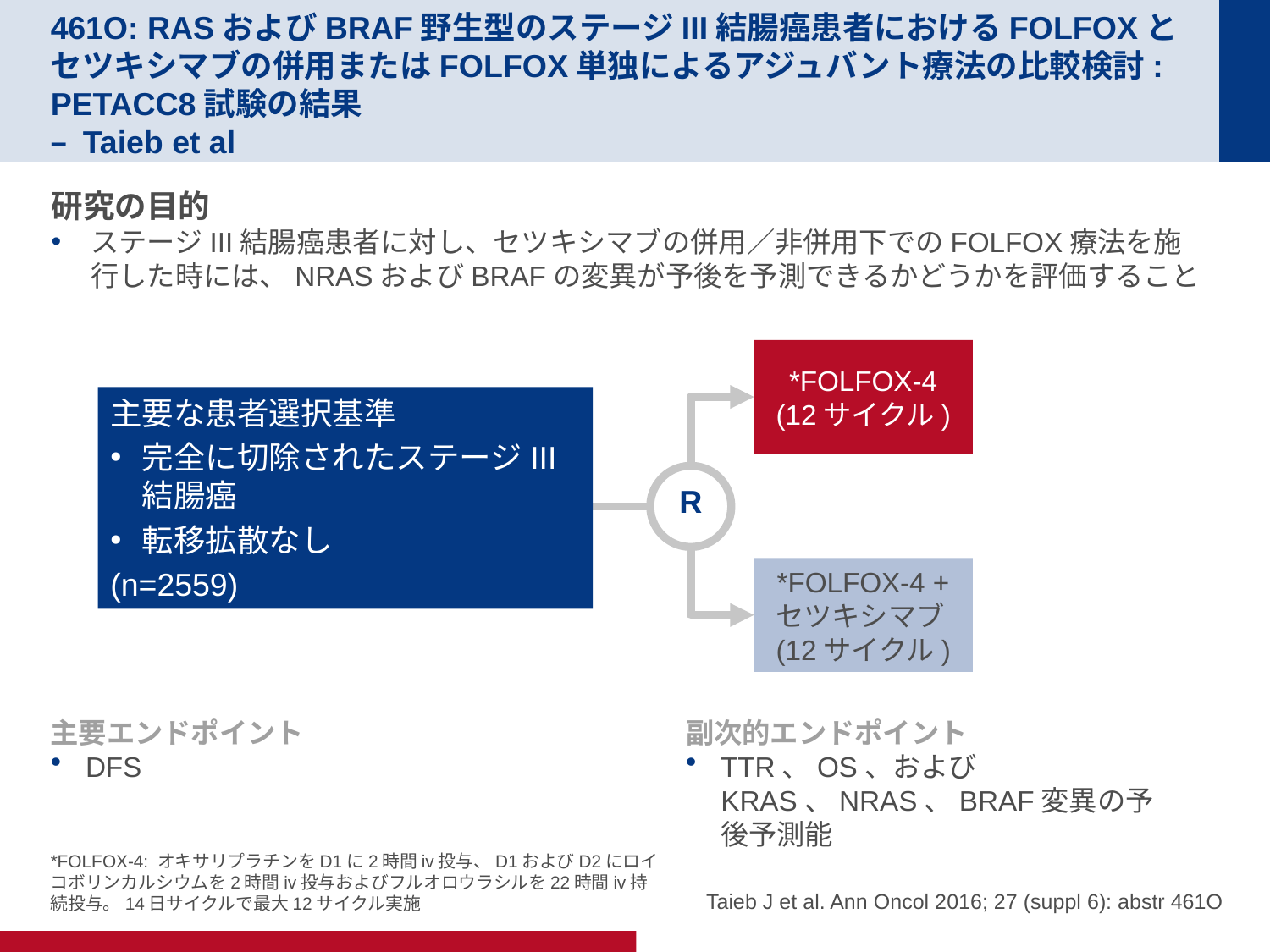

# 461O: RASおよびBRAF野生型のステージIII結腸癌患者におけるFOLFOXとセツキシマブの併用またはFOLFOX単独によるアジュバント療法の比較検討: PETACC8試験の結果 – Taieb et al
研究の目的
ステージIII結腸癌患者に対し、セツキシマブの併用／非併用下でのFOLFOX療法を施行した時には、NRASおよびBRAFの変異が予後を予測できるかどうかを評価すること
*FOLFOX-4
(12サイクル)
主要な患者選択基準
完全に切除されたステージIII結腸癌
転移拡散なし
(n=2559)
R
*FOLFOX-4 + セツキシマブ
(12サイクル)
主要エンドポイント
DFS

副次的エンドポイント
TTR、OS、およびKRAS、NRAS、BRAF変異の予後予測能

Taieb J et al. Ann Oncol 2016; 27 (suppl 6): abstr 461O
*FOLFOX-4: オキサリプラチンをD1に2時間iv投与、D1およびD2にロイコボリンカルシウムを2時間iv投与およびフルオロウラシルを22時間iv持続投与。14日サイクルで最大12サイクル実施